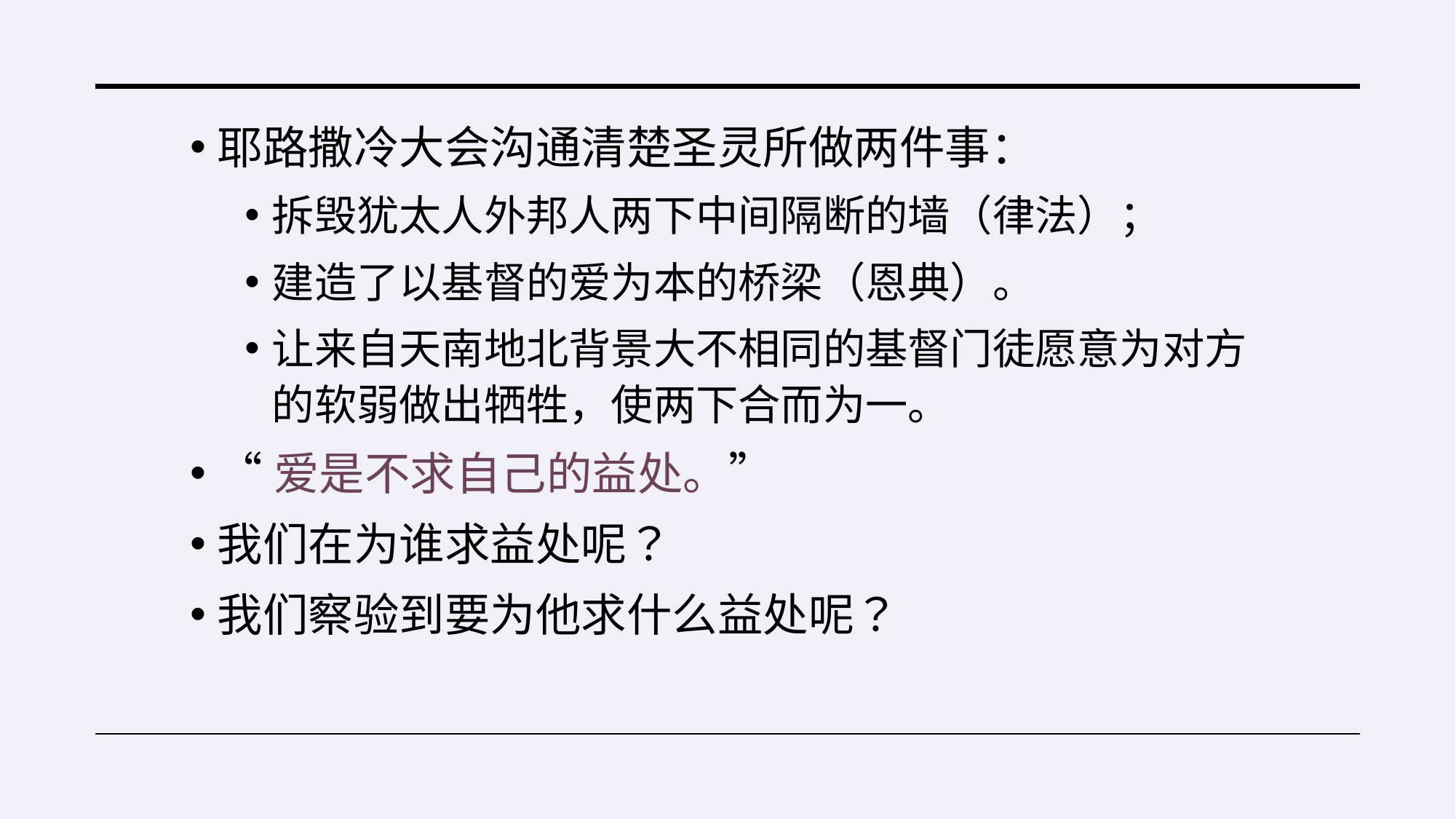

耶路撒冷大会沟通清楚圣灵所做两件事：
拆毁犹太人外邦人两下中间隔断的墙（律法）；
建造了以基督的爱为本的桥梁（恩典）。
让来自天南地北背景大不相同的基督门徒愿意为对方的软弱做出牺牲，使两下合而为一。
“爱是不求自己的益处。”
我们在为谁求益处呢？
我们察验到要为他求什么益处呢？